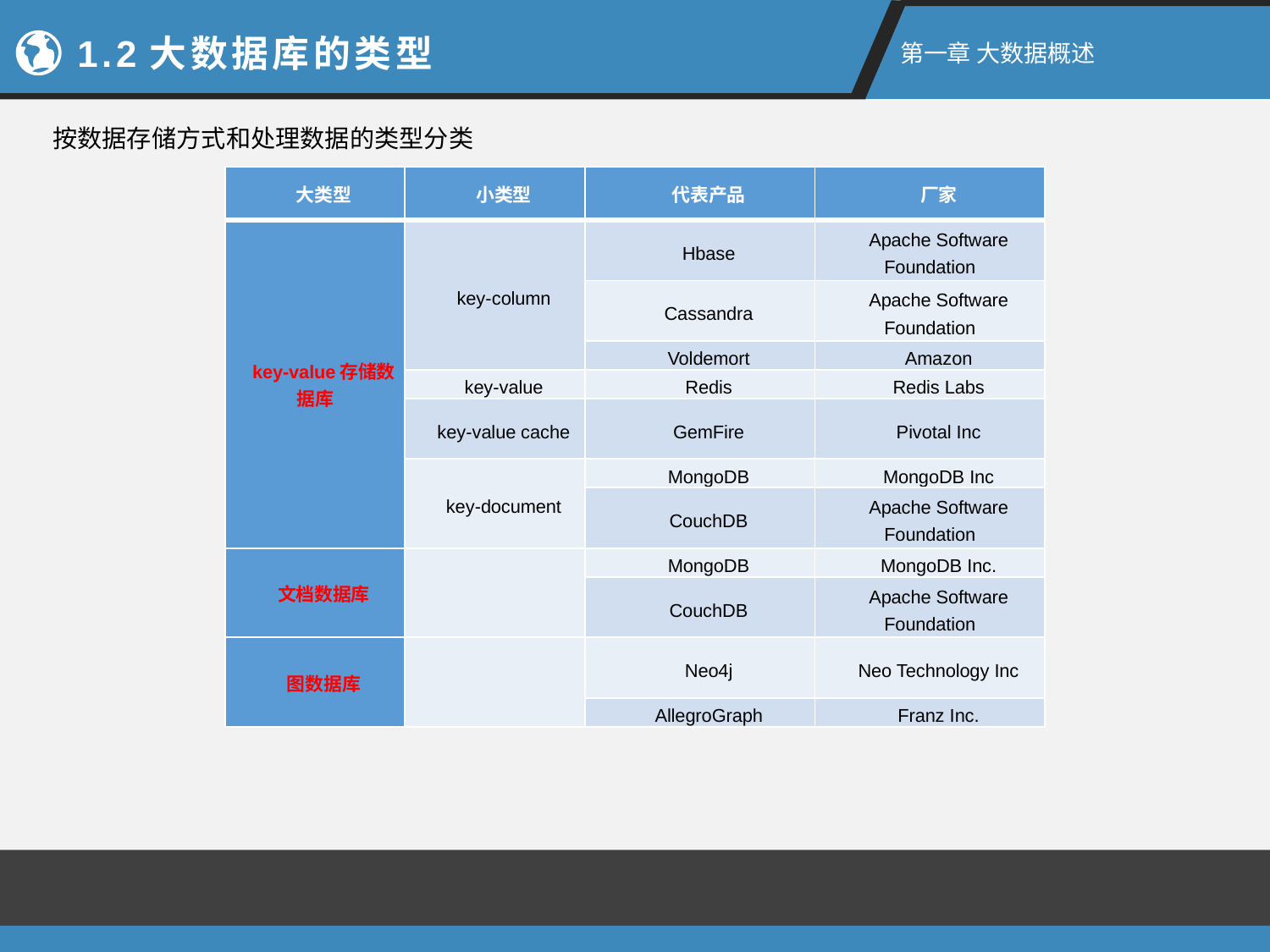

1.2大数据库的类型

第一章 大数据概述
按数据存储方式和处理数据的类型分类
| 大类型 | 小类型 | 代表产品 | 厂家 |
| --- | --- | --- | --- |
| key-value存储数据库 | key-column | Hbase | Apache Software Foundation |
|  |  | Cassandra | Apache Software Foundation |
|  |  | Voldemort | Amazon |
|  | key-value | Redis | Redis Labs |
|  | key-value cache | GemFire | Pivotal Inc |
|  | key-document | MongoDB | MongoDB Inc |
|  |  | CouchDB | Apache Software Foundation |
| 文档数据库 |  | MongoDB | MongoDB Inc. |
|  |  | CouchDB | Apache Software Foundation |
| 图数据库 |  | Neo4j | Neo Technology Inc |
|  |  | AllegroGraph | Franz Inc. |